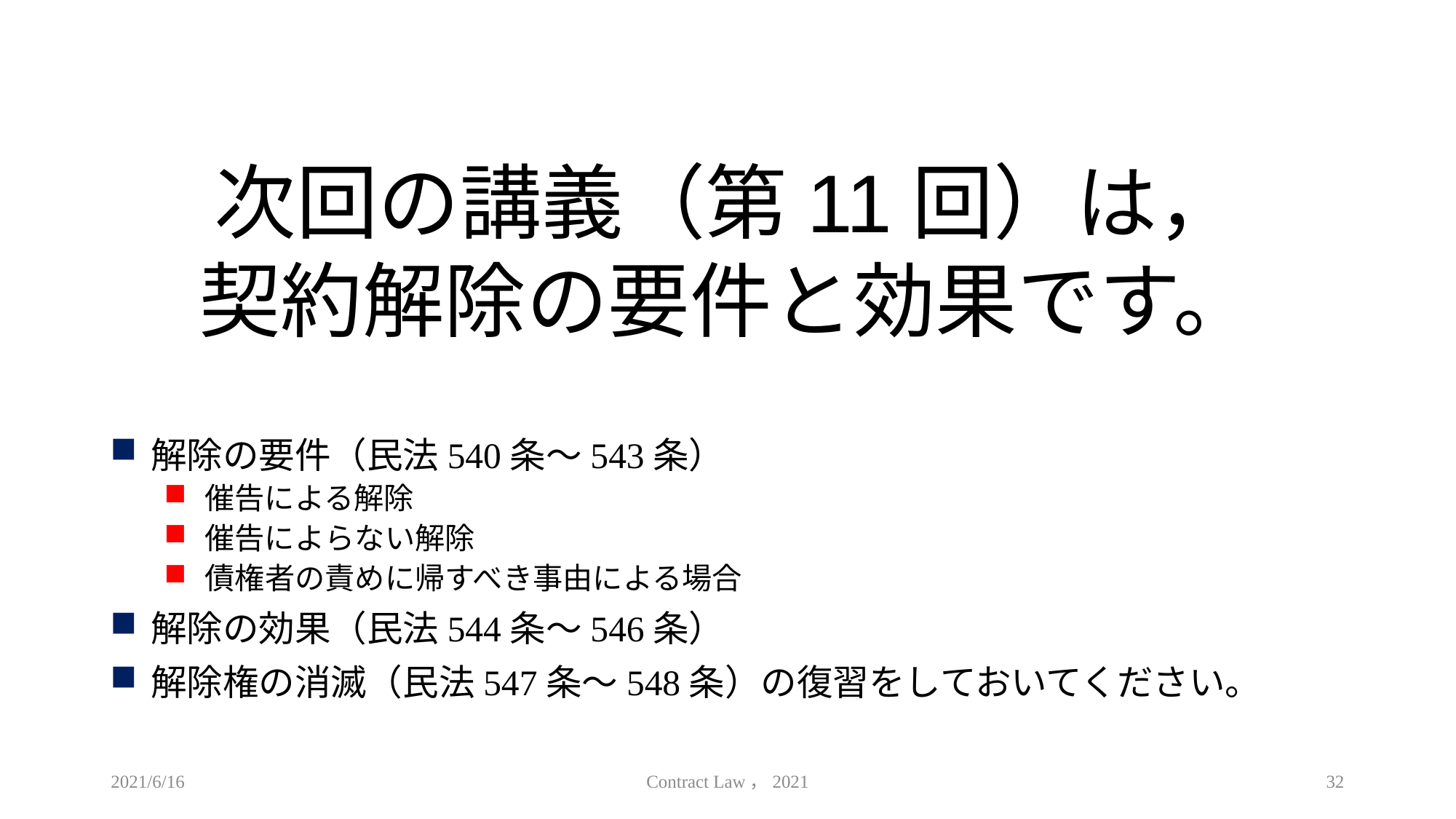

# 次回の講義（第11回）は， 契約解除の要件と効果です。
解除の要件（民法540条～543条）
催告による解除
催告によらない解除
債権者の責めに帰すべき事由による場合
解除の効果（民法544条～546条）
解除権の消滅（民法547条～548条）の復習をしておいてください。
2021/6/16
Contract Law，2021
32